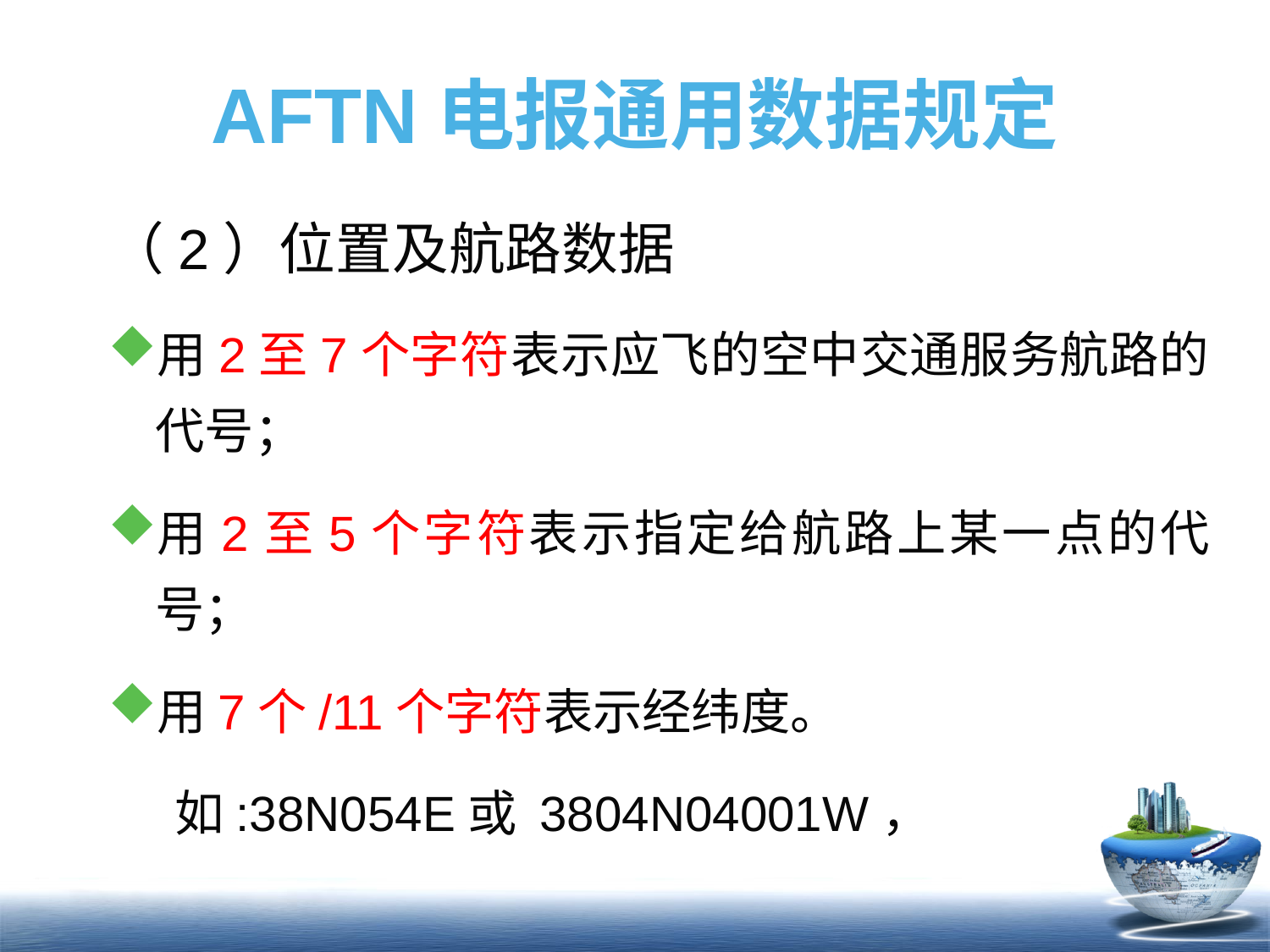

# AFTN电报通用数据规定
（2）位置及航路数据
用2至7个字符表示应飞的空中交通服务航路的代号；
用2至5个字符表示指定给航路上某一点的代号；
用7个/11个字符表示经纬度。
     如:38N054E或 3804N04001W，